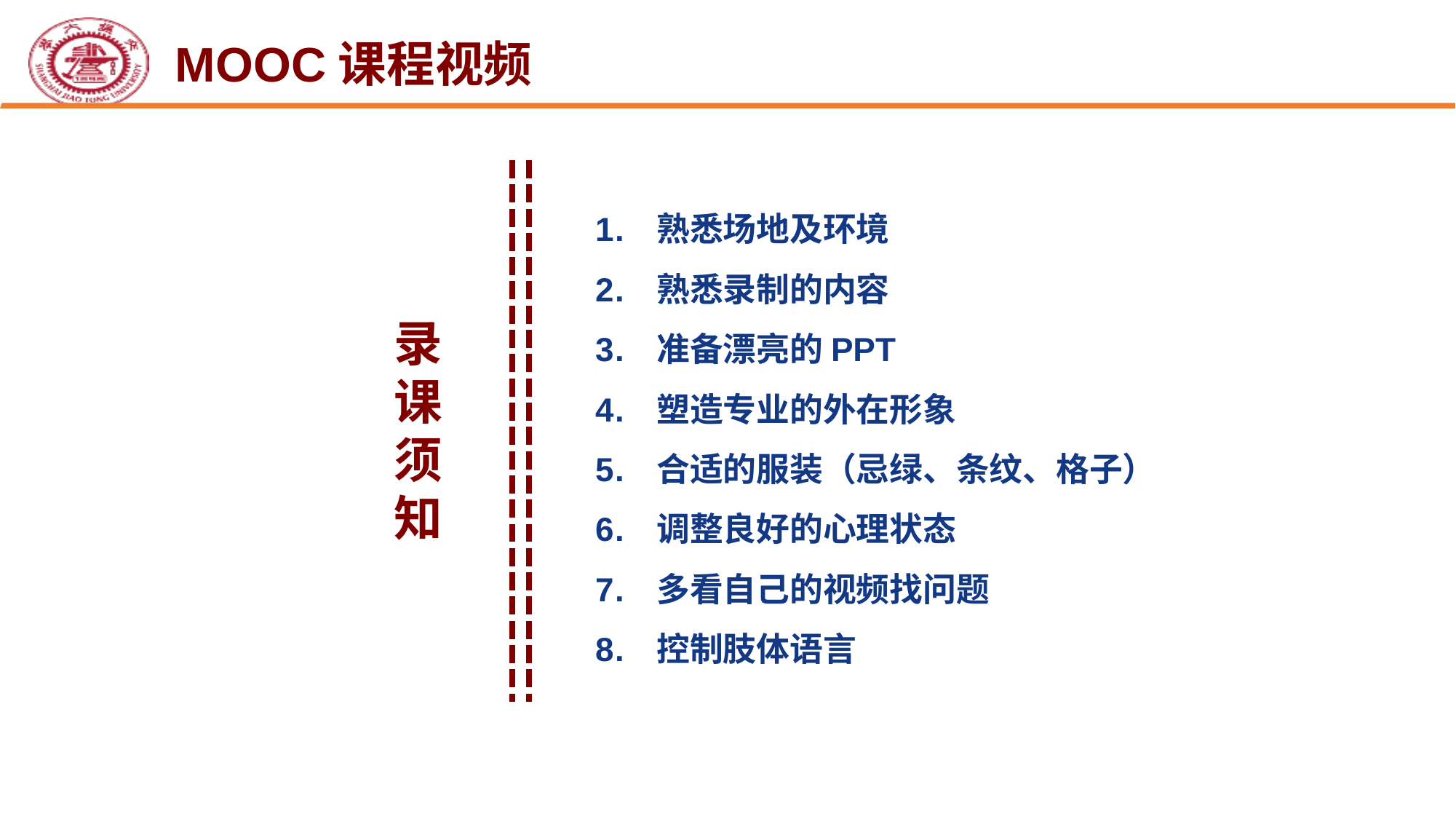

MOOC课程视频

熟悉场地及环境
熟悉录制的内容
准备漂亮的PPT
塑造专业的外在形象
合适的服装（忌绿、条纹、格子）
调整良好的心理状态
多看自己的视频找问题
控制肢体语言
录
课
须
知